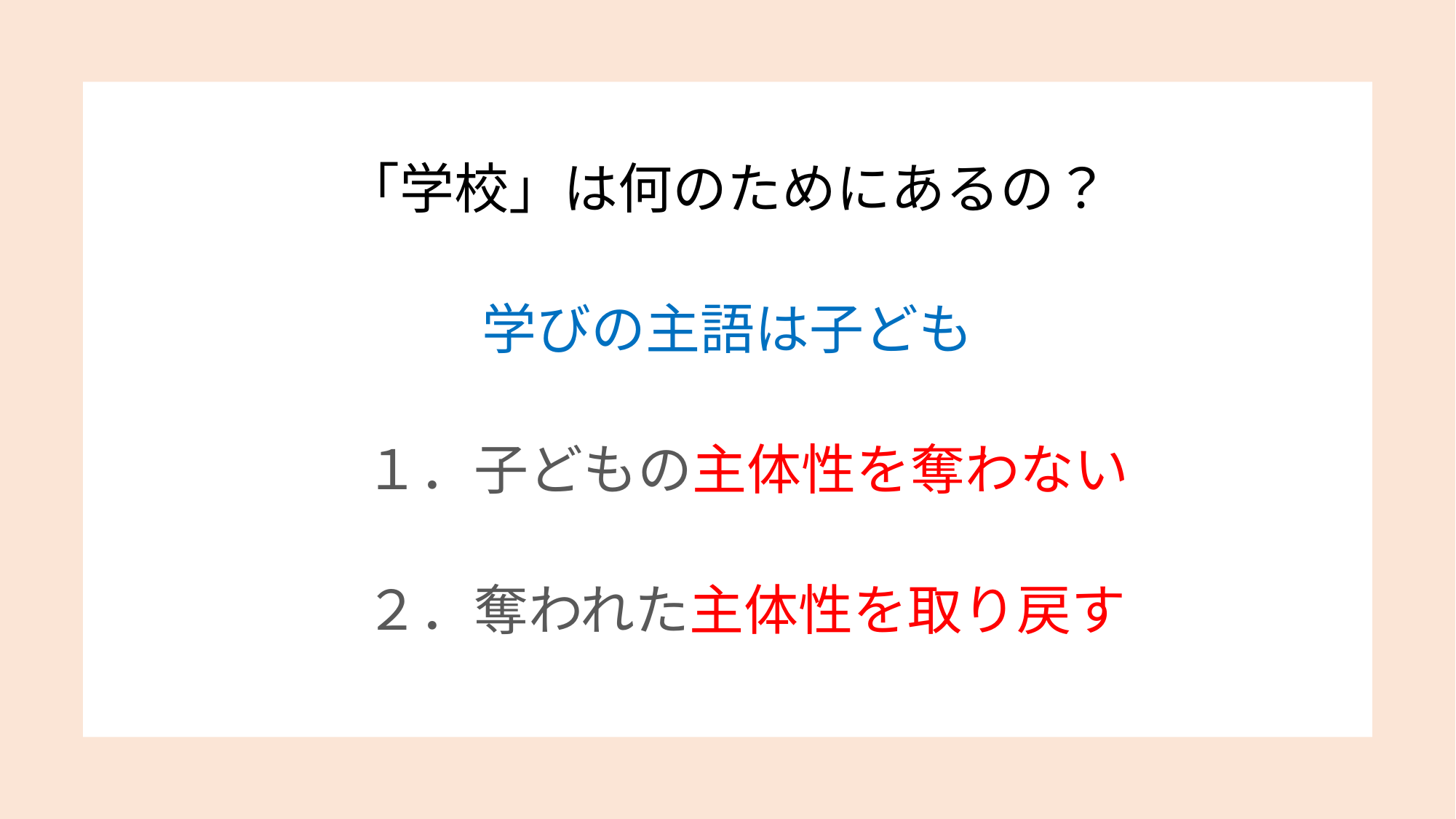

「学校」は何のためにあるの？

学びの主語は子ども

　　　１．子どもの主体性を奪わない

　　　２．奪われた主体性を取り戻す